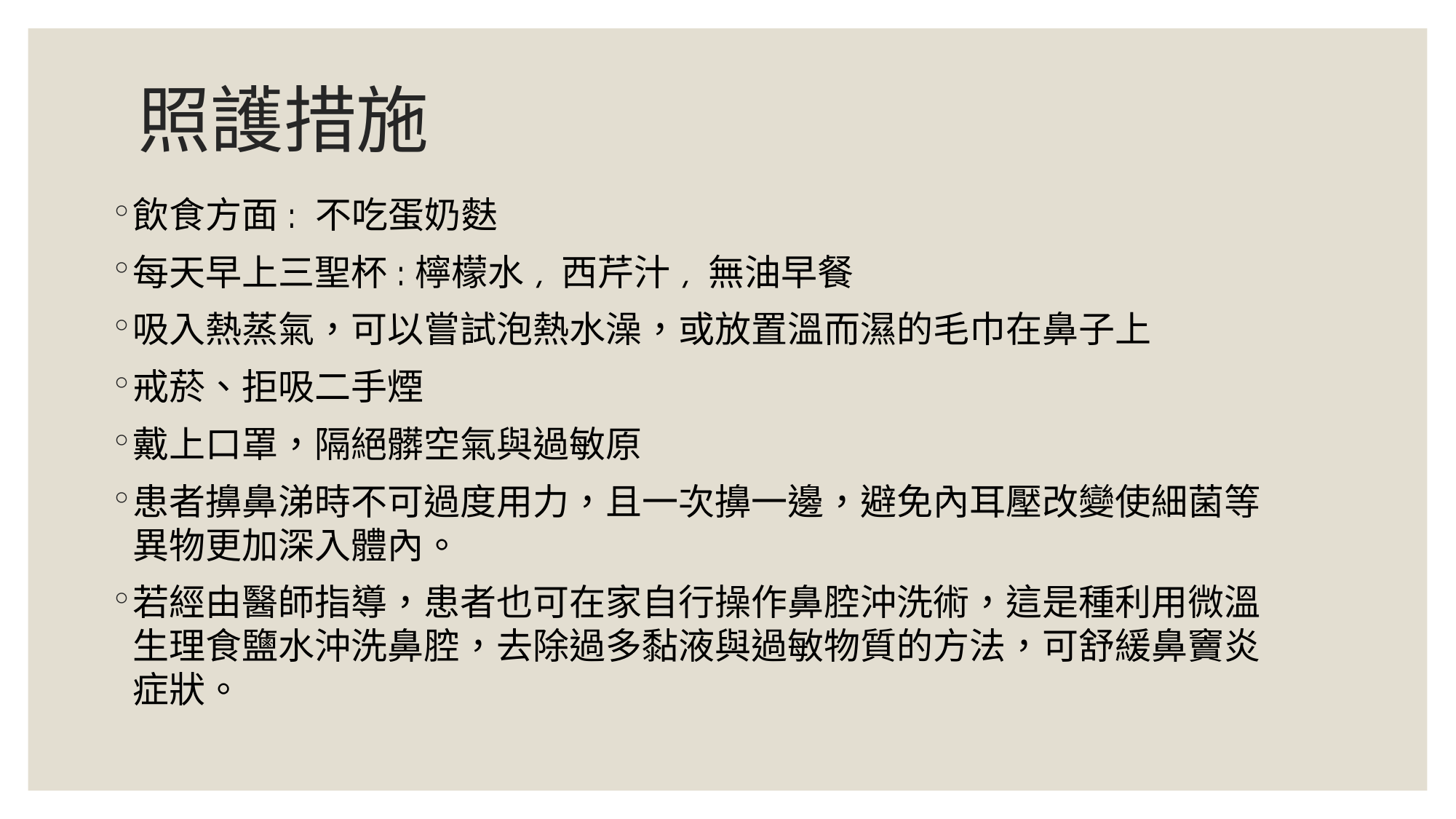

# 照護措施
飲食方面: 不吃蛋奶麩
每天早上三聖杯:檸檬水, 西芹汁, 無油早餐
吸入熱蒸氣，可以嘗試泡熱水澡，或放置溫而濕的毛巾在鼻子上
戒菸、拒吸二手煙
戴上口罩，隔絕髒空氣與過敏原
患者擤鼻涕時不可過度用力，且一次擤一邊，避免內耳壓改變使細菌等異物更加深入體內。
若經由醫師指導，患者也可在家自行操作鼻腔沖洗術，這是種利用微溫生理食鹽水沖洗鼻腔，去除過多黏液與過敏物質的方法，可舒緩鼻竇炎症狀。